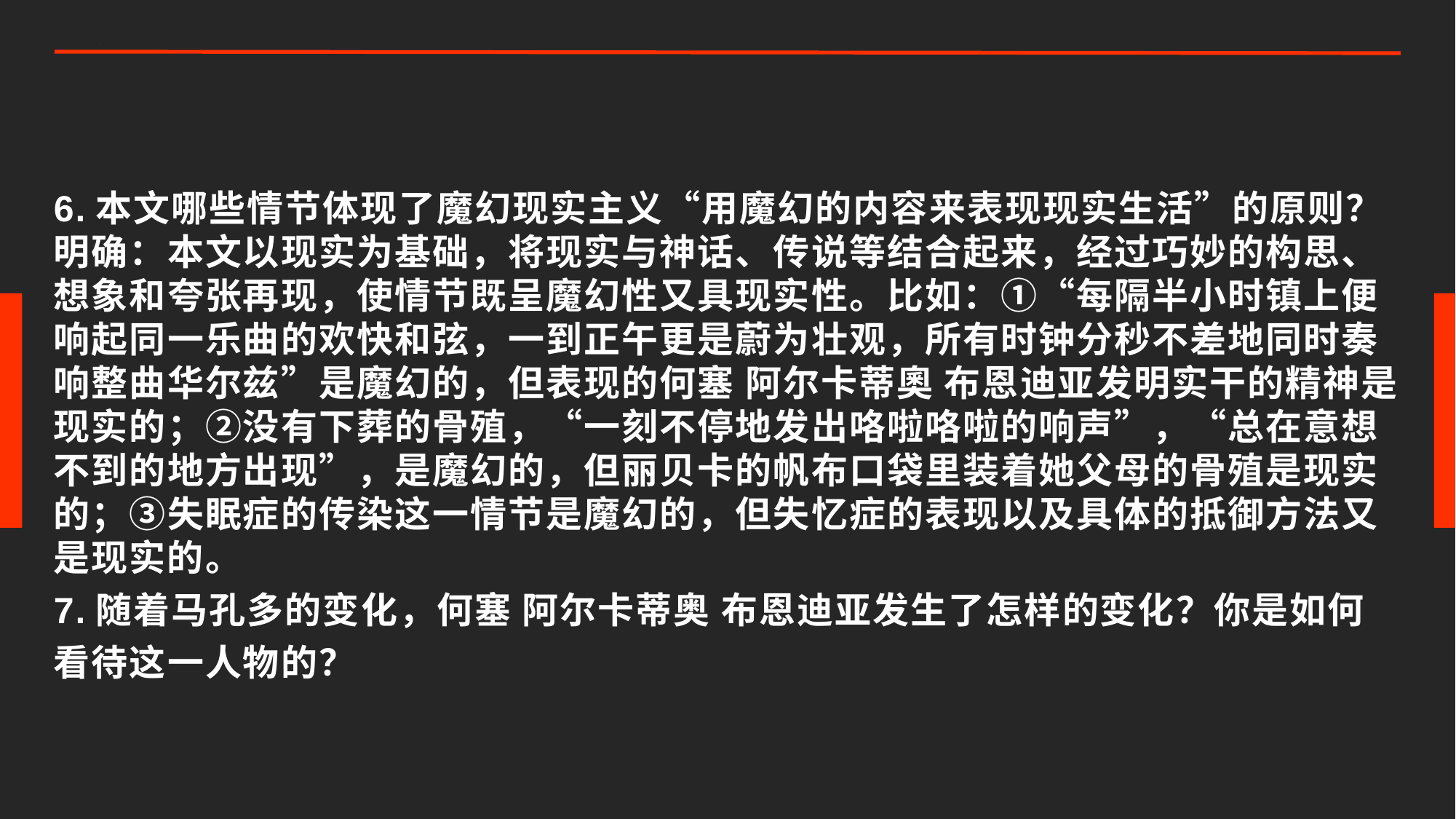

6.本文哪些情节体现了魔幻现实主义“用魔幻的内容来表现现实生活”的原则？
明确：本文以现实为基础，将现实与神话、传说等结合起来，经过巧妙的构思、想象和夸张再现，使情节既呈魔幻性又具现实性。比如：①“每隔半小时镇上便响起同一乐曲的欢快和弦，一到正午更是蔚为壮观，所有时钟分秒不差地同时奏响整曲华尔兹”是魔幻的，但表现的何塞 阿尔卡蒂奧 布恩迪亚发明实干的精神是现实的；②没有下葬的骨殖，“一刻不停地发出咯啦咯啦的响声”，“总在意想不到的地方出现”，是魔幻的，但丽贝卡的帆布口袋里装着她父母的骨殖是现实的；③失眠症的传染这一情节是魔幻的，但失忆症的表现以及具体的抵御方法又是现实的。
7.随着马孔多的变化，何塞 阿尔卡蒂奥 布恩迪亚发生了怎样的变化？你是如何看待这一人物的？